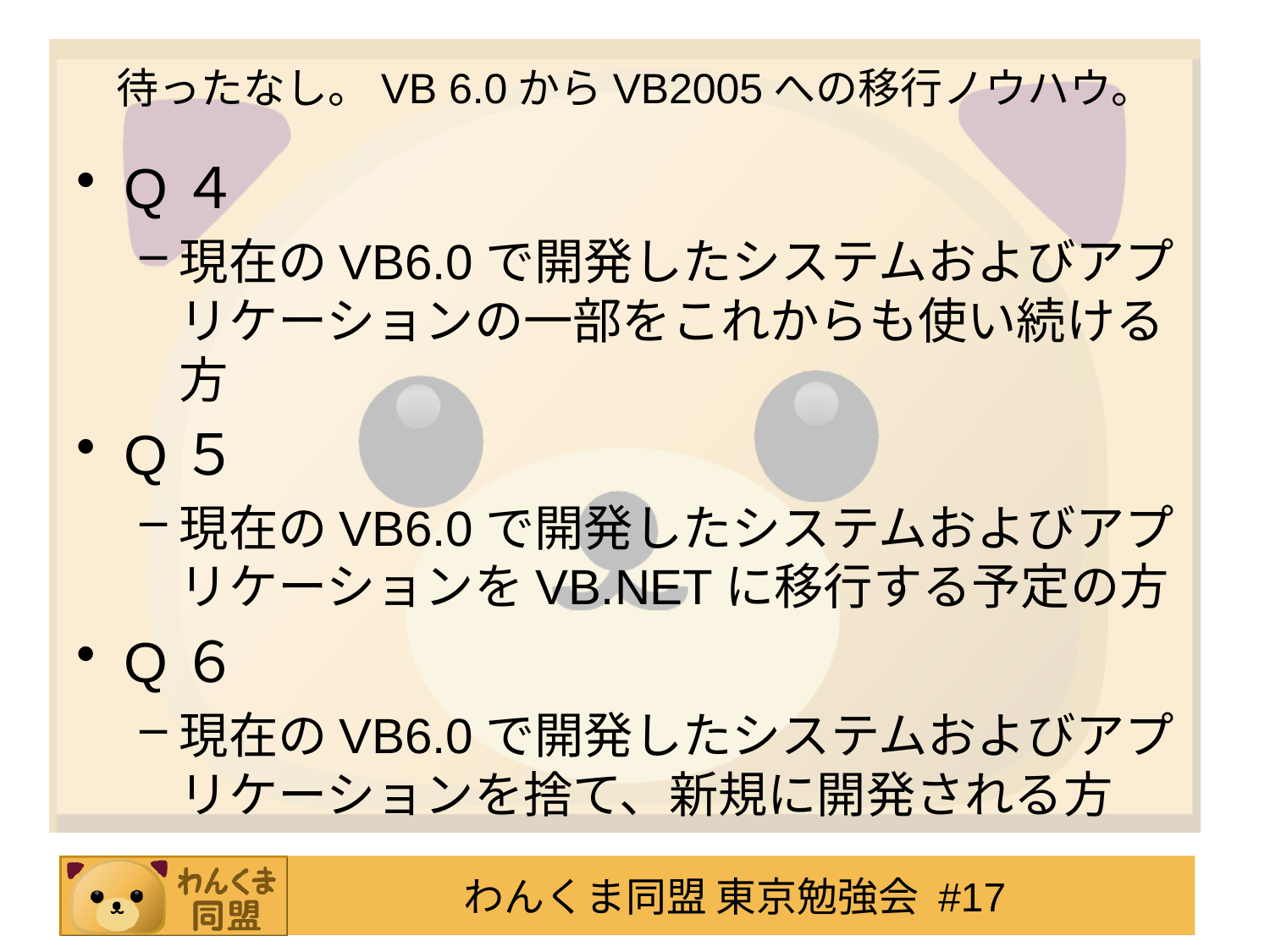

# 待ったなし。VB 6.0からVB2005への移行ノウハウ。
Q４
現在のVB6.0で開発したシステムおよびアプリケーションの一部をこれからも使い続ける方
Q５
現在のVB6.0で開発したシステムおよびアプリケーションをVB.NETに移行する予定の方
Q６
現在のVB6.0で開発したシステムおよびアプリケーションを捨て、新規に開発される方